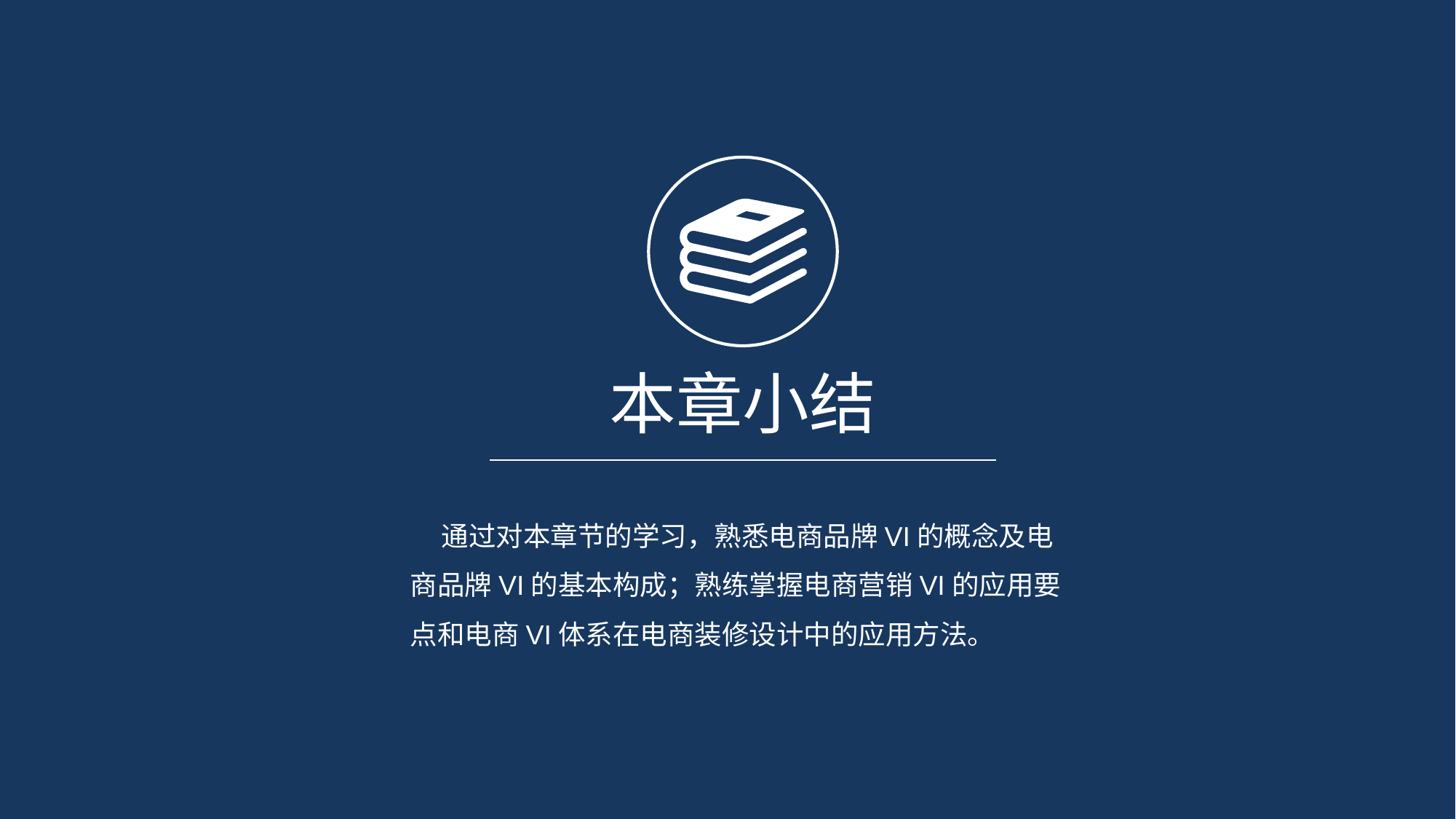

本章小结
    通过对本章节的学习，熟悉电商品牌VI的概念及电商品牌VI的基本构成；熟练掌握电商营销VI的应用要点和电商VI体系在电商装修设计中的应用方法。